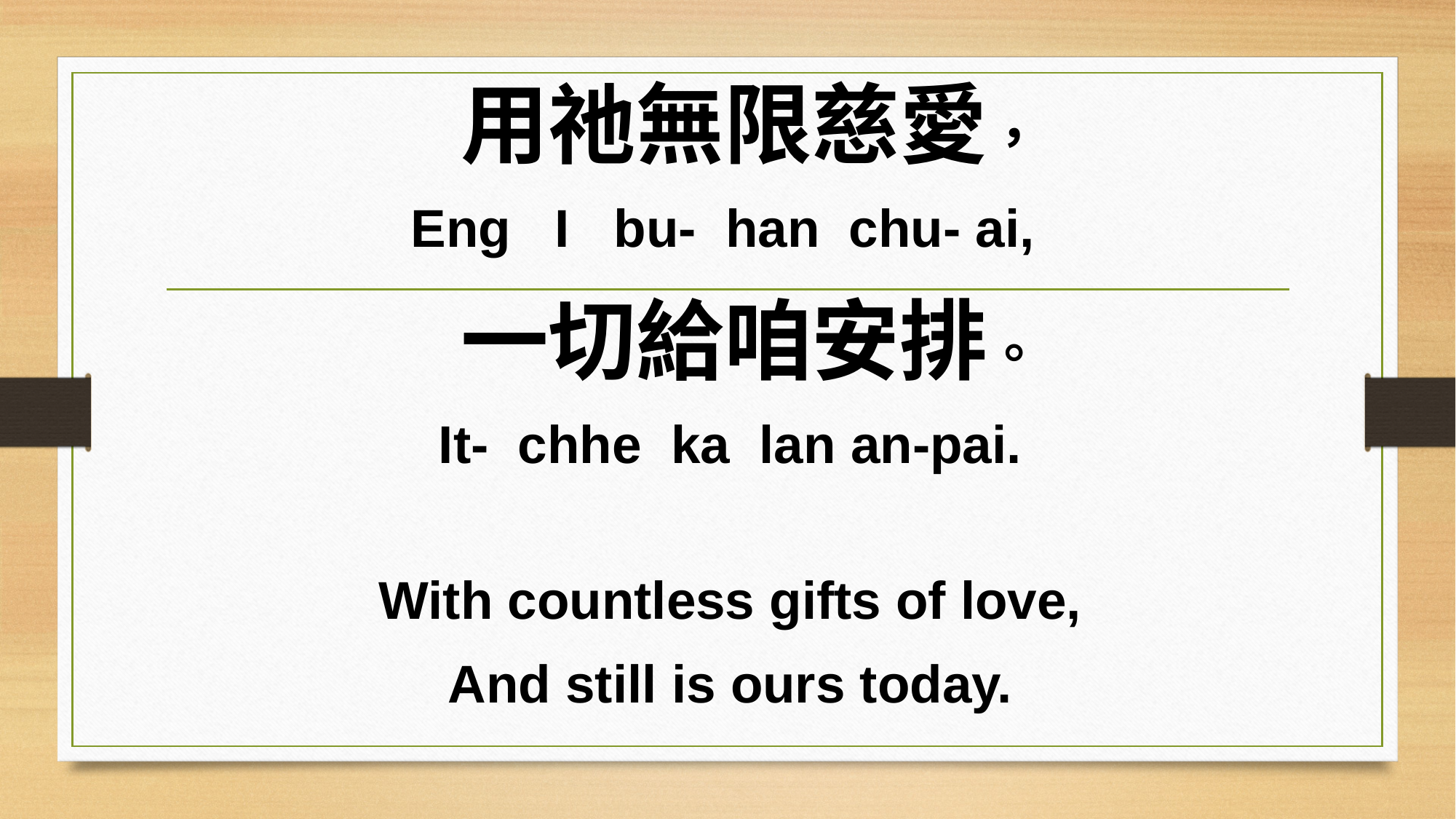

用祂無限慈愛，
Eng   I   bu-  han  chu- ai,
 一切給咱安排。
It-  chhe  ka  lan an-pai.

With countless gifts of love,
And still is ours today.